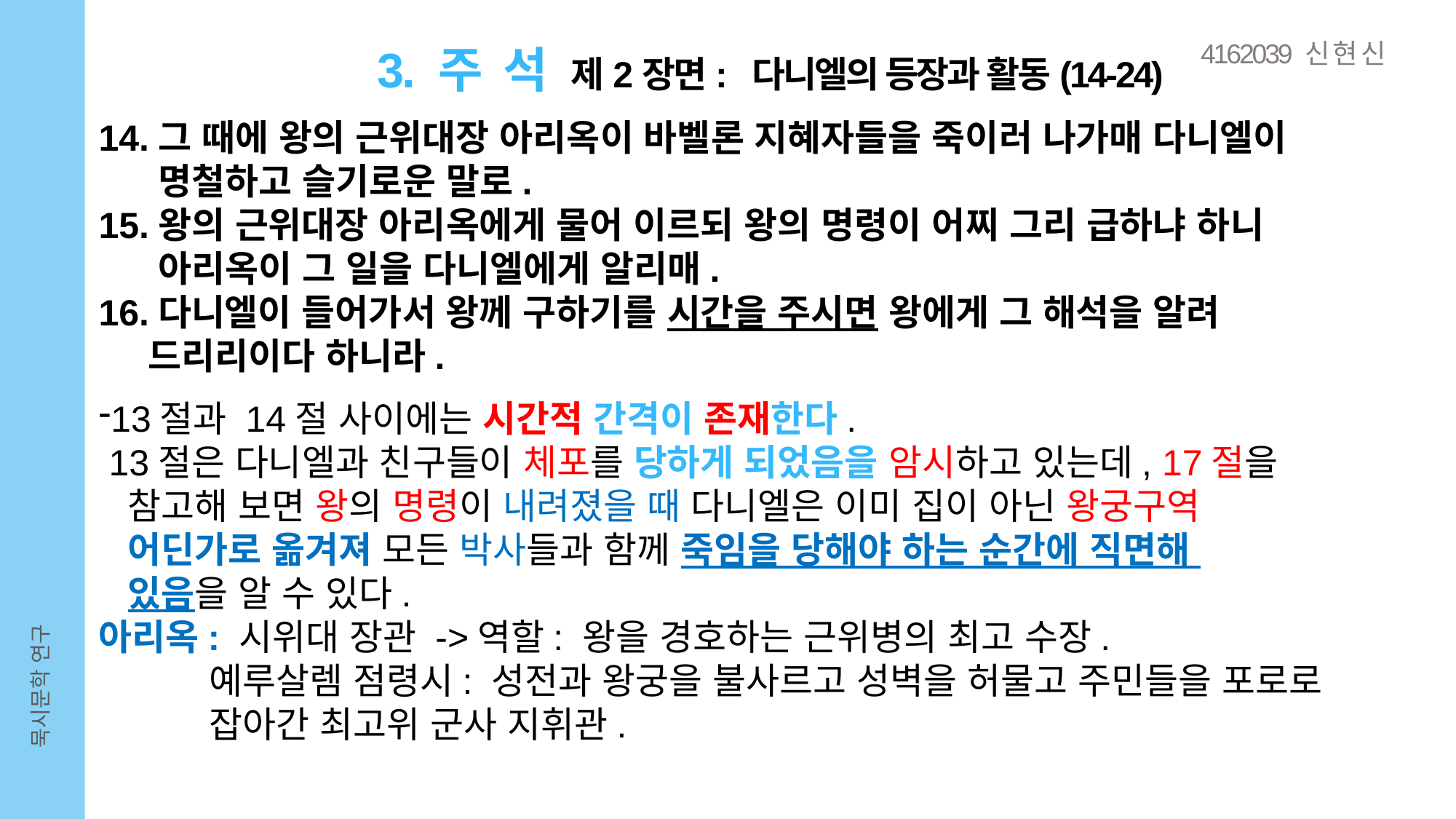

4162039 신 현 신
3. 주  석  제2장면:  다니엘의 등장과 활동(14-24)
14.그 때에 왕의 근위대장 아리옥이 바벨론 지혜자들을 죽이러 나가매 다니엘이
     명철하고 슬기로운 말로.
15.왕의 근위대장 아리옥에게 물어 이르되 왕의 명령이 어찌 그리 급하냐 하니
     아리옥이 그 일을 다니엘에게 알리매.
16.다니엘이 들어가서 왕께 구하기를 시간을 주시면 왕에게 그 해석을 알려
    드리리이다 하니라.

13절과 14절 사이에는 시간적 간격이 존재한다.
 13절은 다니엘과 친구들이 체포를 당하게 되었음을 암시하고 있는데, 17절을
  참고해 보면 왕의 명령이 내려졌을 때 다니엘은 이미 집이 아닌 왕궁구역
  어딘가로 옮겨져 모든 박사들과 함께 죽임을 당해야 하는 순간에 직면해
  있음을 알 수 있다.
아리옥: 시위대 장관 ->역할: 왕을 경호하는 근위병의 최고 수장.
          예루살렘 점령시: 성전과 왕궁을 불사르고 성벽을 허물고 주민들을 포로로
          잡아간 최고위 군사 지휘관.

묵시문학 연구